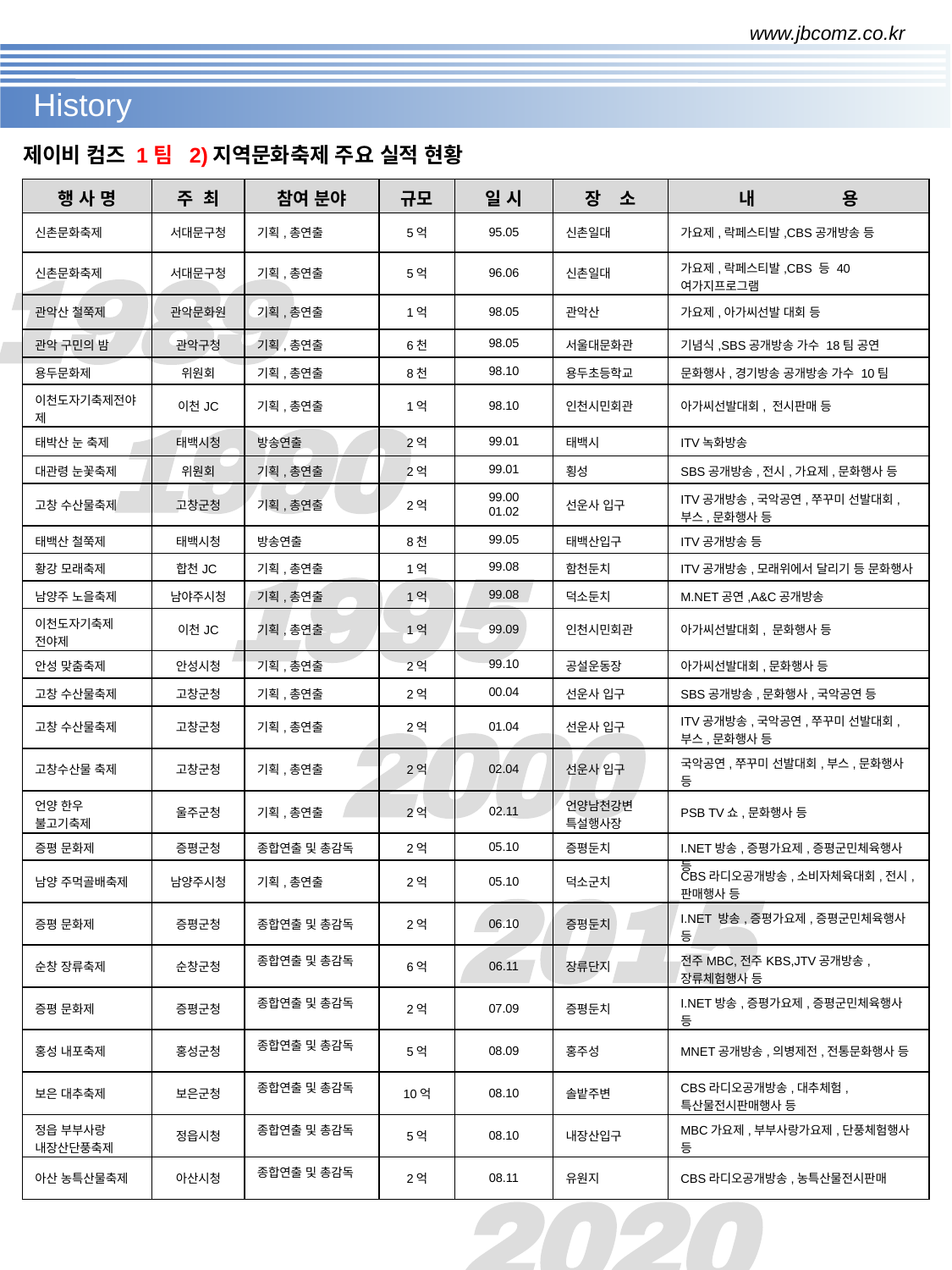

www.jbcomz.co.kr

History
제이비 컴즈 1팀  2)지역문화축제 주요 실적 현황
| 행 사 명 | 주 최 | 참여 분야 | 규모 | 일 시 | 장 소 | 내 용 |
| --- | --- | --- | --- | --- | --- | --- |
| 신촌문화축제 | 서대문구청 | 기획,총연출 | 5억 | 95.05 | 신촌일대 | 가요제,락페스티발,CBS공개방송 등 |
| 신촌문화축제 | 서대문구청 | 기획,총연출 | 5억 | 96.06 | 신촌일대 | 가요제,락페스티발,CBS 등 40여가지프로그램 |
| 관악산 철쭉제 | 관악문화원 | 기획,총연출 | 1억 | 98.05 | 관악산 | 가요제,아가씨선발 대회 등 |
| 관악 구민의 밤 | 관악구청 | 기획,총연출 | 6천 | 98.05 | 서울대문화관 | 기념식,SBS공개방송 가수 18팀 공연 |
| 용두문화제 | 위원회 | 기획,총연출 | 8천 | 98.10 | 용두초등학교 | 문화행사,경기방송 공개방송 가수 10팀 |
| 이천도자기축제전야제 | 이천JC | 기획,총연출 | 1억 | 98.10 | 인천시민회관 | 아가씨선발대회, 전시판매 등 |
| 태박산 눈 축제 | 태백시청 | 방송연출 | 2억 | 99.01 | 태백시 | ITV녹화방송 |
| 대관령 눈꽃축제 | 위원회 | 기획,총연출 | 2억 | 99.01 | 횡성 | SBS공개방송,전시,가요제,문화행사 등 |
| 고창 수산물축제 | 고창군청 | 기획,총연출 | 2억 | 99.00 01.02 | 선운사 입구 | ITV공개방송,국악공연,쭈꾸미 선발대회,부스,문화행사 등 |
| 태백산 철쭉제 | 태백시청 | 방송연출 | 8천 | 99.05 | 태백산입구 | ITV공개방송 등 |
| 황강 모래축제 | 합천JC | 기획,총연출 | 1억 | 99.08 | 함천둔치 | ITV공개방송,모래위에서 달리기 등 문화행사 |
| 남양주 노을축제 | 남야주시청 | 기획,총연출 | 1억 | 99.08 | 덕소둔치 | M.NET공연,A&C공개방송 |
| 이천도자기축제 전야제 | 이천JC | 기획,총연출 | 1억 | 99.09 | 인천시민회관 | 아가씨선발대회, 문화행사 등 |
| 안성 맞춤축제 | 안성시청 | 기획,총연출 | 2억 | 99.10 | 공설운동장 | 아가씨선발대회,문화행사 등 |
| 고창 수산물축제 | 고창군청 | 기획,총연출 | 2억 | 00.04 | 선운사 입구 | SBS공개방송,문화행사,국악공연 등 |
| 고창 수산물축제 | 고창군청 | 기획,총연출 | 2억 | 01.04 | 선운사 입구 | ITV공개방송,국악공연,쭈꾸미 선발대회,부스,문화행사 등 |
| 고창수산물 축제 | 고창군청 | 기획,총연출 | 2억 | 02.04 | 선운사 입구 | 국악공연,쭈꾸미 선발대회,부스,문화행사 등 |
| 언양 한우 불고기축제 | 울주군청 | 기획,총연출 | 2억 | 02.11 | 언양남천강변 특설행사장 | PSB TV쇼,문화행사 등 |
| 증평 문화제 | 증평군청 | 종합연출 및 총감독 | 2억 | 05.10 | 증평둔치 | I.NET방송,증평가요제,증평군민체육행사 등 |
| 남양 주먹골배축제 | 남양주시청 | 기획,총연출 | 2억 | 05.10 | 덕소군치 | CBS라디오공개방송,소비자체육대회,전시,판매행사 등 |
| 증평 문화제 | 증평군청 | 종합연출 및 총감독 | 2억 | 06.10 | 증평둔치 | I.NET 방송,증평가요제,증평군민체육행사 등 |
| 순창 장류축제 | 순창군청 | 종합연출 및 총감독 | 6억 | 06.11 | 장류단지 | 전주MBC,전주KBS,JTV공개방송,장류체험행사 등 |
| 증평 문화제 | 증평군청 | 종합연출 및 총감독 | 2억 | 07.09 | 증평둔치 | I.NET방송,증평가요제,증평군민체육행사 등 |
| 홍성 내포축제 | 홍성군청 | 종합연출 및 총감독 | 5억 | 08.09 | 홍주성 | MNET공개방송,의병제전,전통문화행사 등 |
| 보은 대추축제 | 보은군청 | 종합연출 및 총감독 | 10억 | 08.10 | 솔밭주변 | CBS라디오공개방송,대추체험,특산물전시판매행사 등 |
| 정읍 부부사랑 내장산단풍축제 | 정읍시청 | 종합연출 및 총감독 | 5억 | 08.10 | 내장산입구 | MBC가요제,부부사랑가요제,단풍체험행사 등 |
| 아산 농특산물축제 | 아산시청 | 종합연출 및 총감독 | 2억 | 08.11 | 유원지 | CBS라디오공개방송,농특산물전시판매 |
1989
1990
1995
2000
2015
		2020